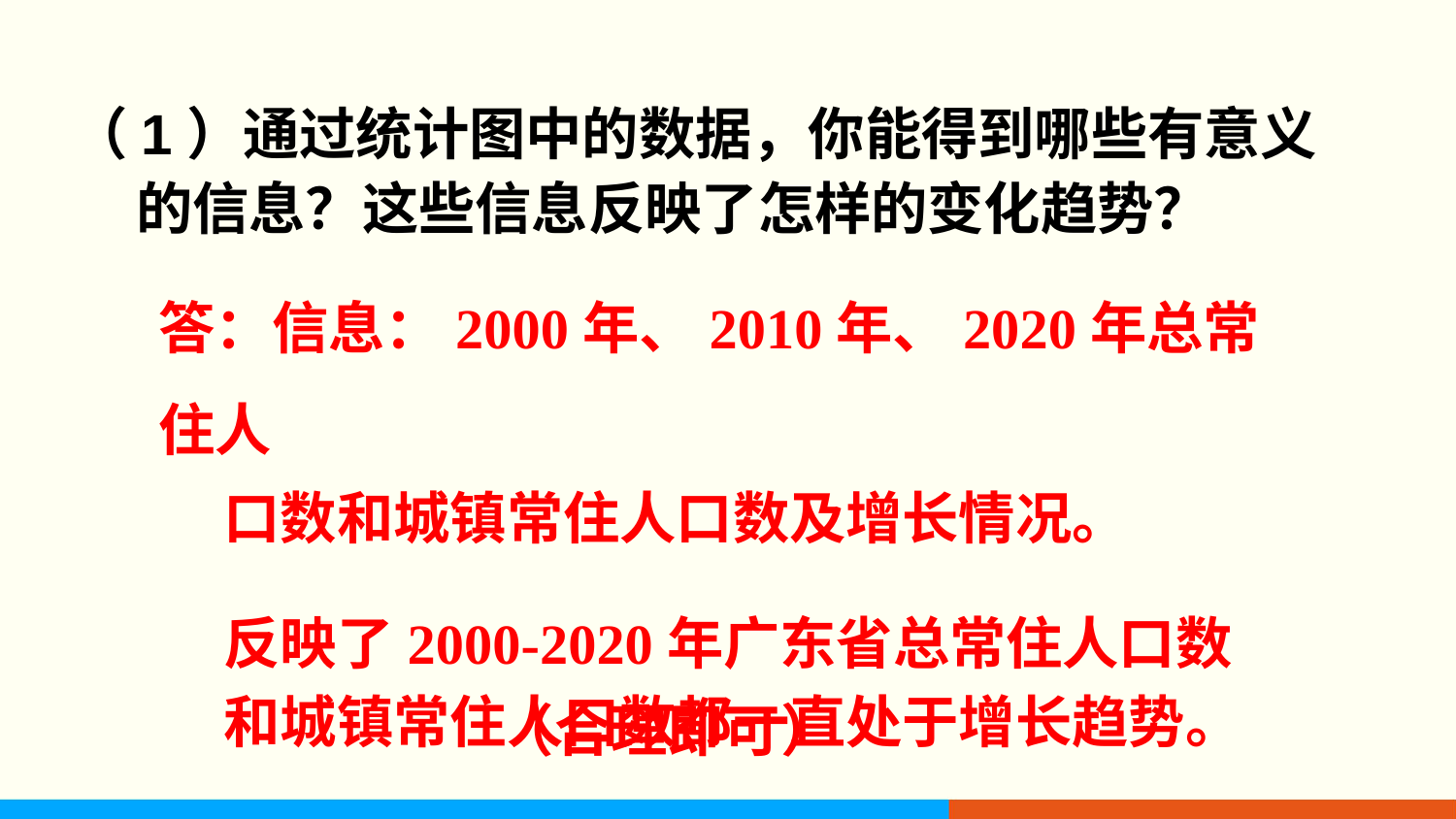

（1）通过统计图中的数据，你能得到哪些有意义
    的信息？这些信息反映了怎样的变化趋势？
答：信息：2000年、2010年、2020年总常住人
    口数和城镇常住人口数及增长情况。

    反映了2000-2020年广东省总常住人口数
    和城镇常住人口数都一直处于增长趋势。
（合理即可）